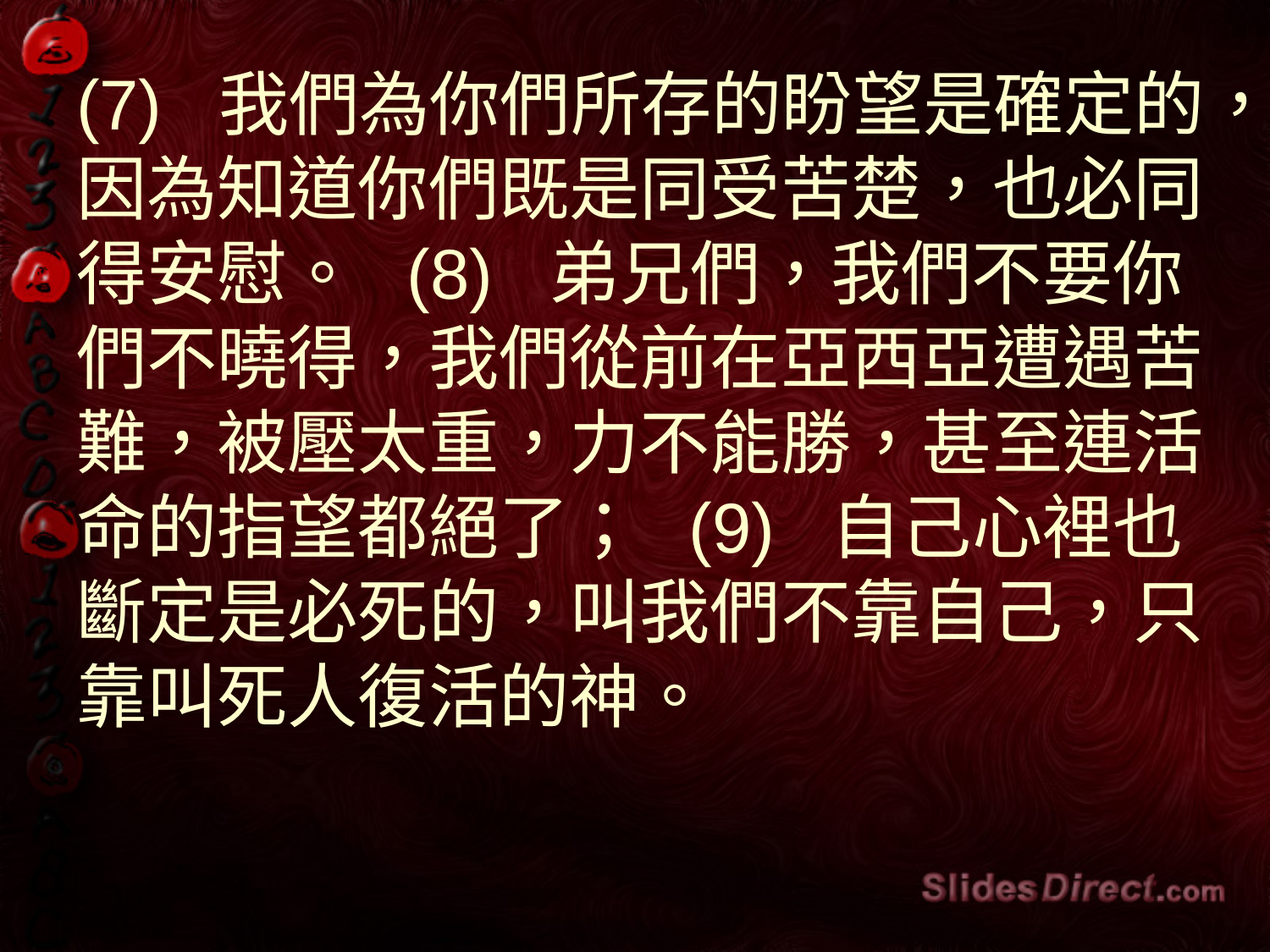

(7)  我們為你們所存的盼望是確定的，因為知道你們既是同受苦楚，也必同得安慰。  (8)  弟兄們，我們不要你們不曉得，我們從前在亞西亞遭遇苦難，被壓太重，力不能勝，甚至連活命的指望都絕了；  (9)  自己心裡也斷定是必死的，叫我們不靠自己，只靠叫死人復活的神。